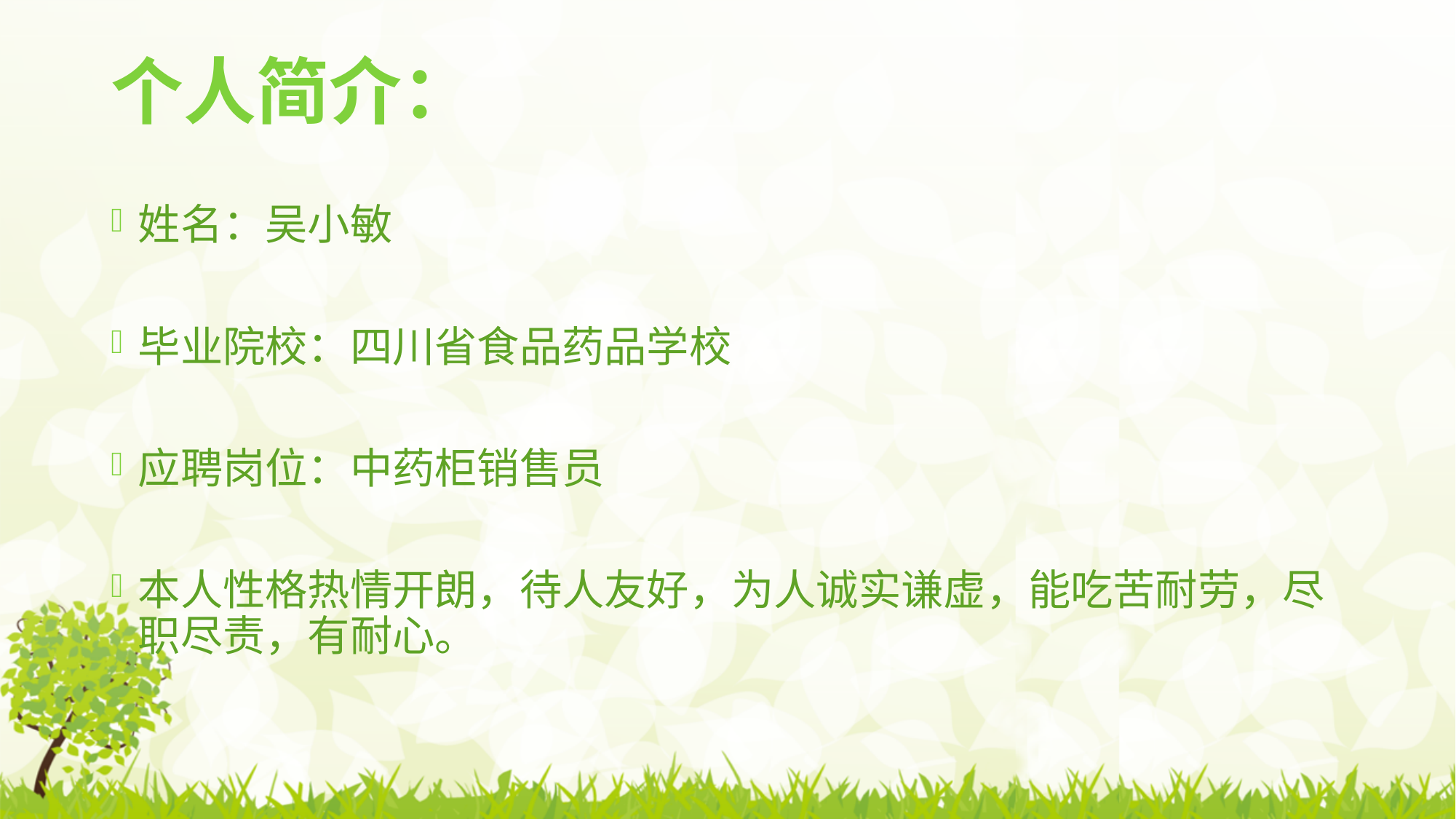

# 个人简介：
姓名：吴小敏

毕业院校：四川省食品药品学校

应聘岗位：中药柜销售员

本人性格热情开朗，待人友好，为人诚实谦虚，能吃苦耐劳，尽职尽责，有耐心。